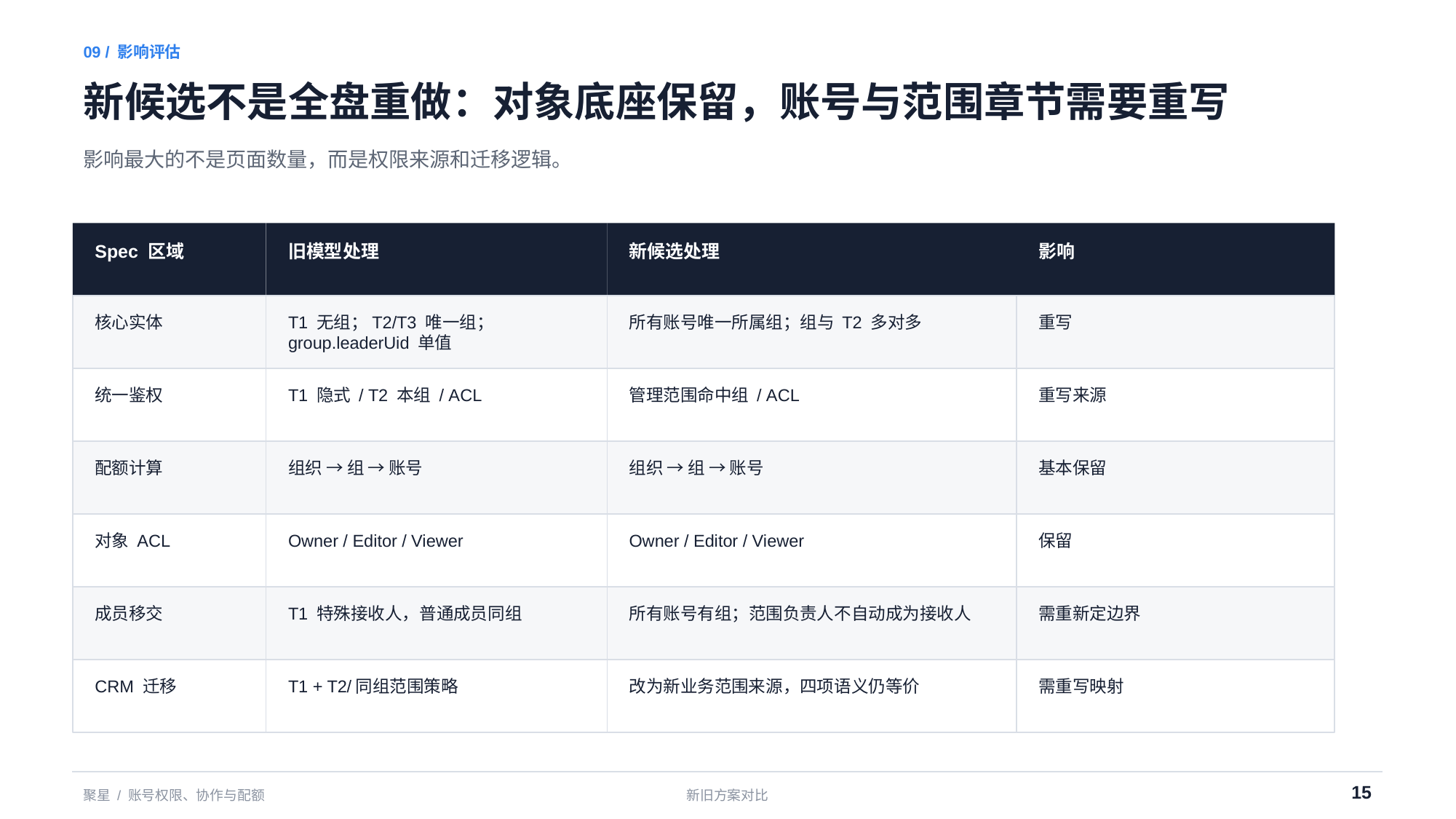

09 / 影响评估
新候选不是全盘重做：对象底座保留，账号与范围章节需要重写
影响最大的不是页面数量，而是权限来源和迁移逻辑。

Spec 区域
旧模型处理
新候选处理
影响

核心实体
T1 无组；T2/T3 唯一组；group.leaderUid 单值
所有账号唯一所属组；组与 T2 多对多
重写

统一鉴权
T1 隐式 / T2 本组 / ACL
管理范围命中组 / ACL
重写来源

配额计算
组织 → 组 → 账号
组织 → 组 → 账号
基本保留

对象 ACL
Owner / Editor / Viewer
Owner / Editor / Viewer
保留

成员移交
T1 特殊接收人，普通成员同组
所有账号有组；范围负责人不自动成为接收人
需重新定边界

CRM 迁移
T1 + T2/同组范围策略
改为新业务范围来源，四项语义仍等价
需重写映射

15
聚星 / 账号权限、协作与配额
新旧方案对比